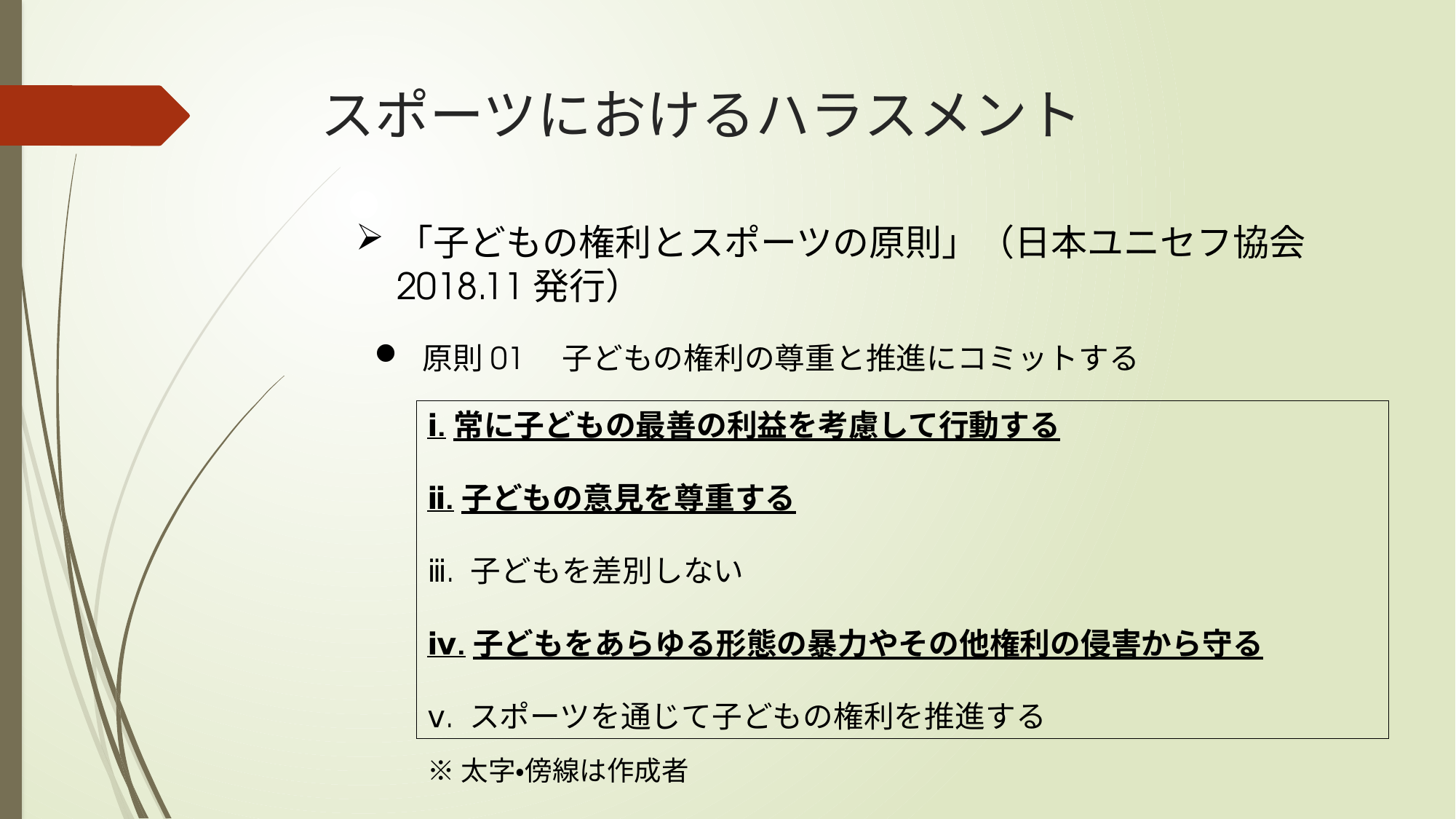

# スポーツにおけるハラスメント
「子どもの権利とスポーツの原則」（日本ユニセフ協会　2018.11発行）
 原則01　子どもの権利の尊重と推進にコミットする
ⅰ.常に子どもの最善の利益を考慮して行動する

ⅱ.子どもの意見を尊重する

ⅲ. 子どもを差別しない

ⅳ.子どもをあらゆる形態の暴力やその他権利の侵害から守る

ⅴ. スポーツを通じて子どもの権利を推進する
※太字・傍線は作成者